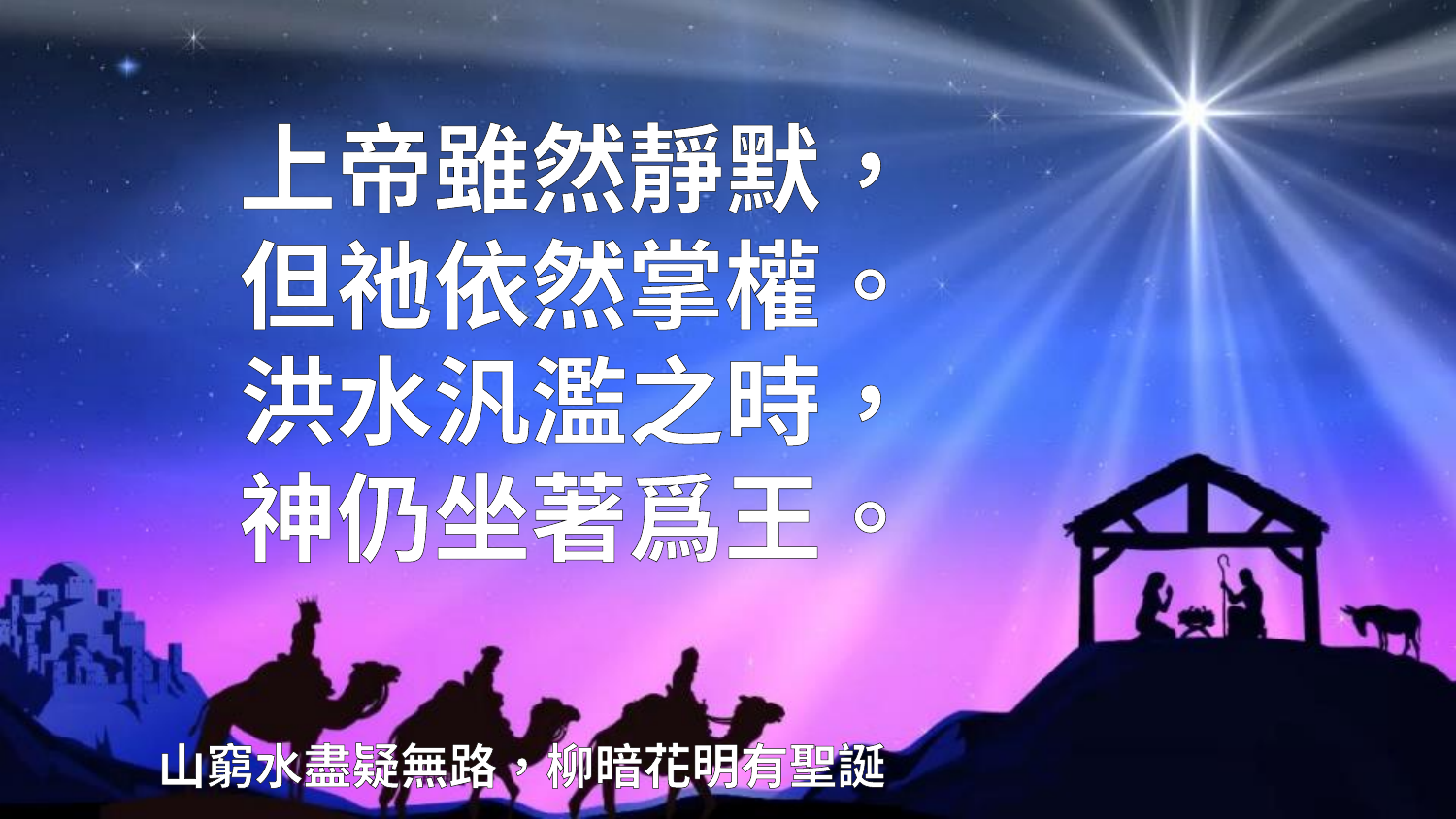

# 上帝雖然靜默， 但祂依然掌權。 洪水汎濫之時， 神仍坐著爲王。
山窮水盡疑無路，柳暗花明有聖誕